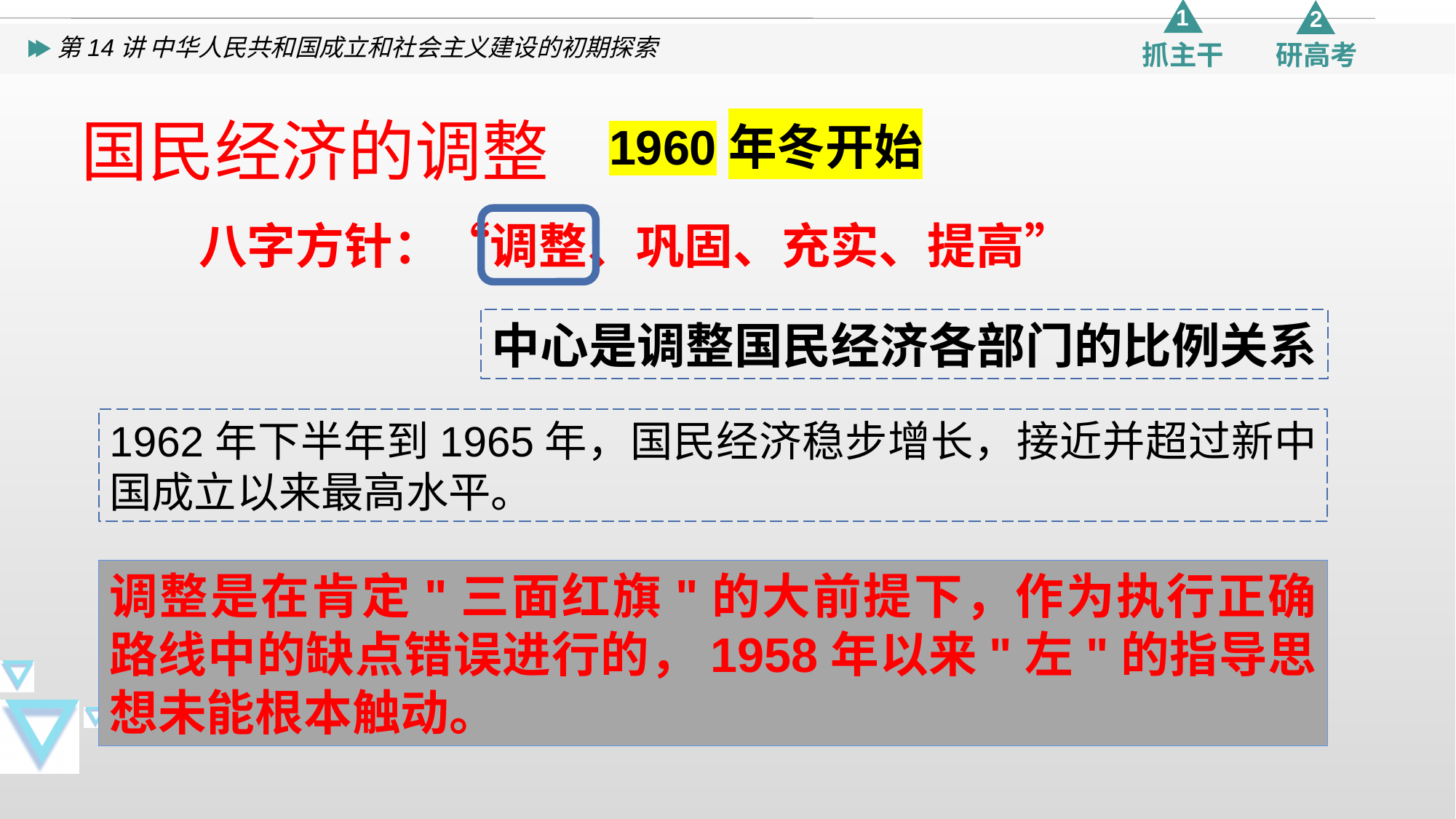

国民经济的调整
1960年冬开始

八字方针：“调整、巩固、充实、提高”
中心是调整国民经济各部门的比例关系
1962年下半年到1965年，国民经济稳步增长，接近并超过新中国成立以来最高水平。
调整是在肯定"三面红旗"的大前提下，作为执行正确路线中的缺点错误进行的，1958年以来"左"的指导思想未能根本触动。